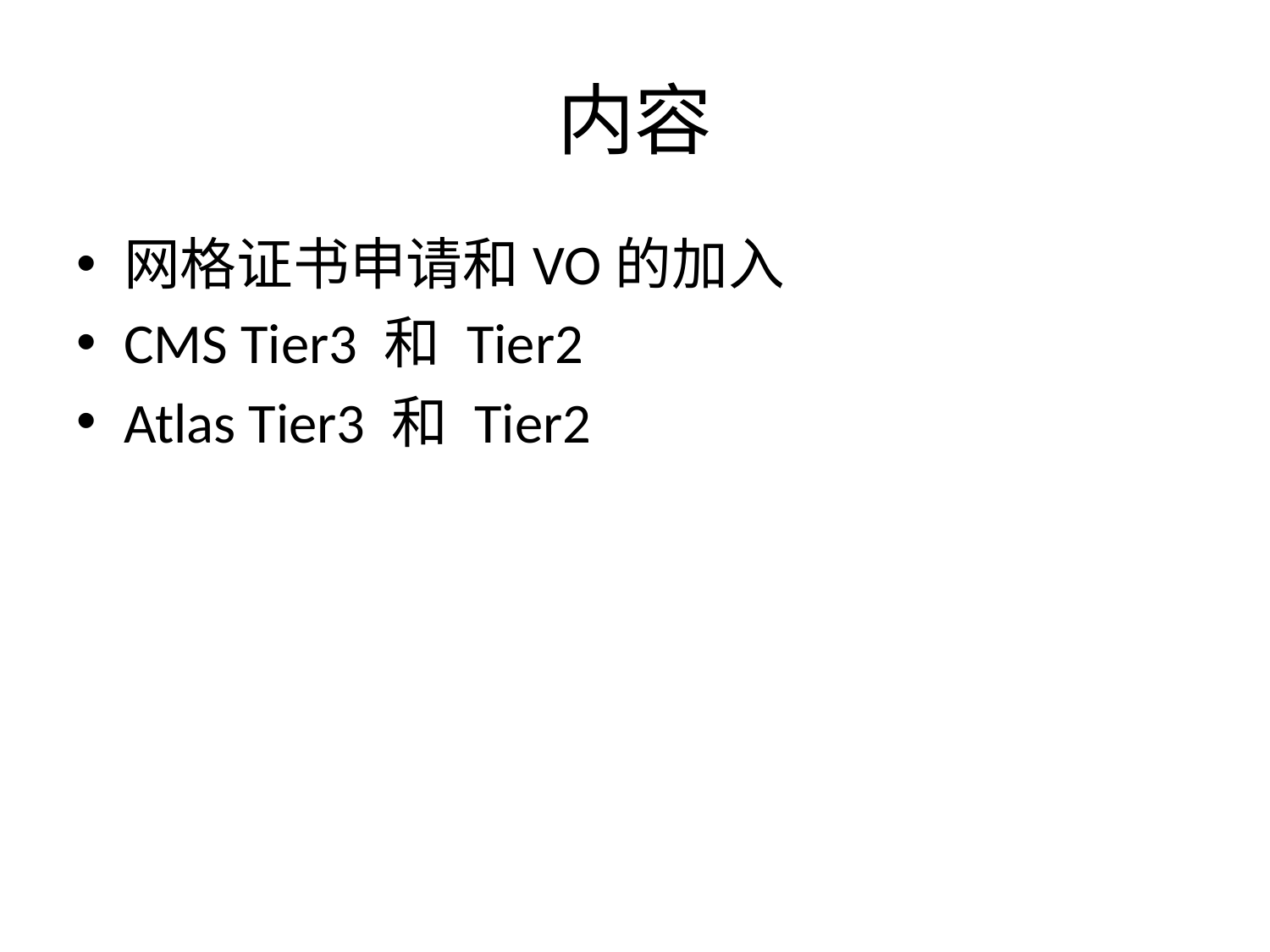

# 内容
网格证书申请和VO的加入
CMS Tier3 和 Tier2
Atlas Tier3 和 Tier2